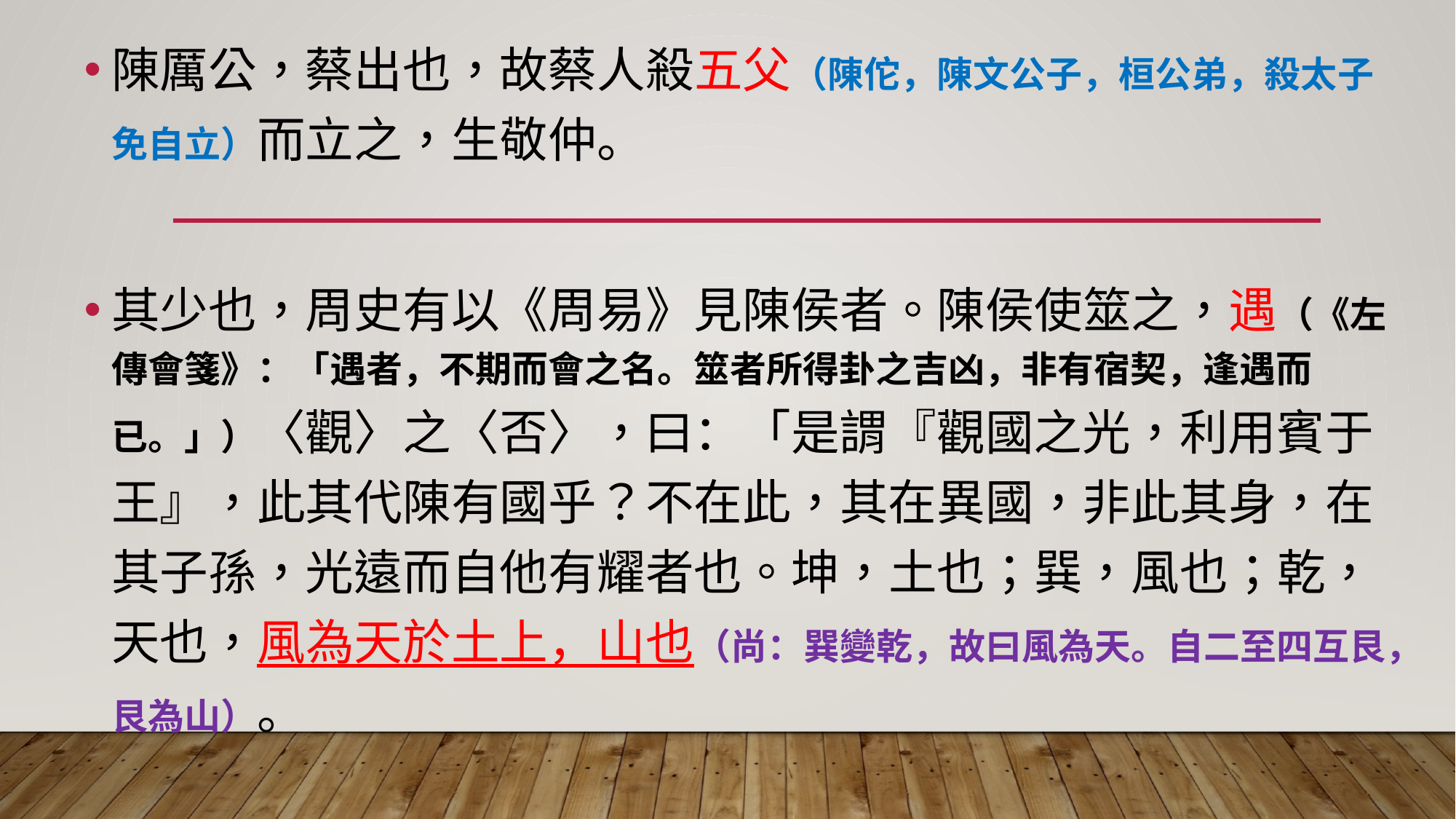

陳厲公，蔡出也，故蔡人殺五父（陳佗，陳文公子，桓公弟，殺太子免自立）而立之，生敬仲。

其少也，周史有以《周易》見陳侯者。陳侯使筮之，遇（《左傳會箋》：「遇者，不期而會之名。筮者所得卦之吉凶，非有宿契，逢遇而已。」）〈觀〉之〈否〉，曰：「是謂『觀國之光，利用賓于王』，此其代陳有國乎？不在此，其在異國，非此其身，在其子孫，光遠而自他有耀者也。坤，土也；巽，風也；乾，天也，風為天於土上，山也（尚：巽變乾，故曰風為天。自二至四互艮，艮為山）。